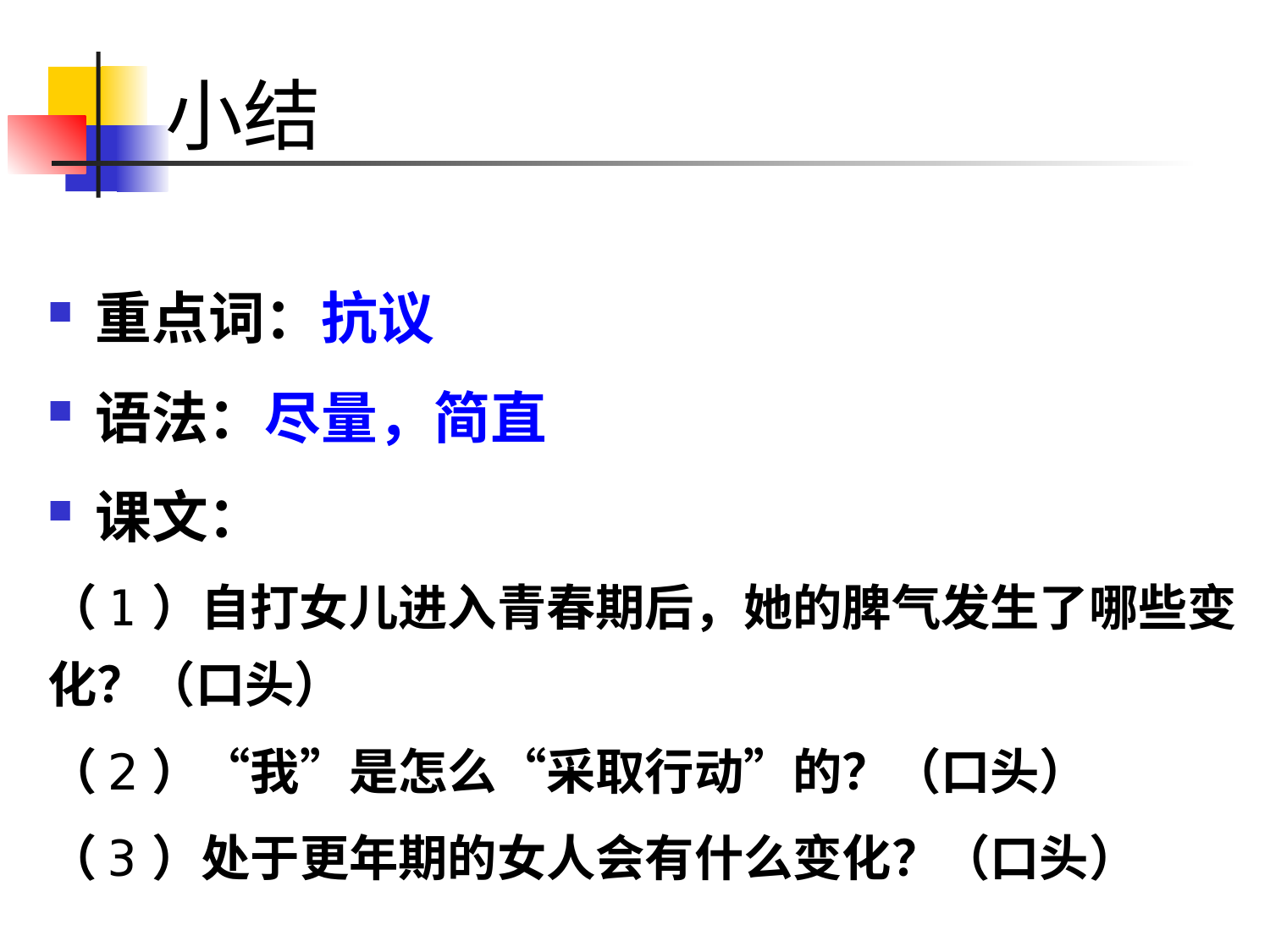

# 小结
重点词：抗议
语法：尽量，简直
课文：
（1）自打女儿进入青春期后，她的脾气发生了哪些变化？（口头）
（2）“我”是怎么“采取行动”的？（口头）
（3）处于更年期的女人会有什么变化？（口头）